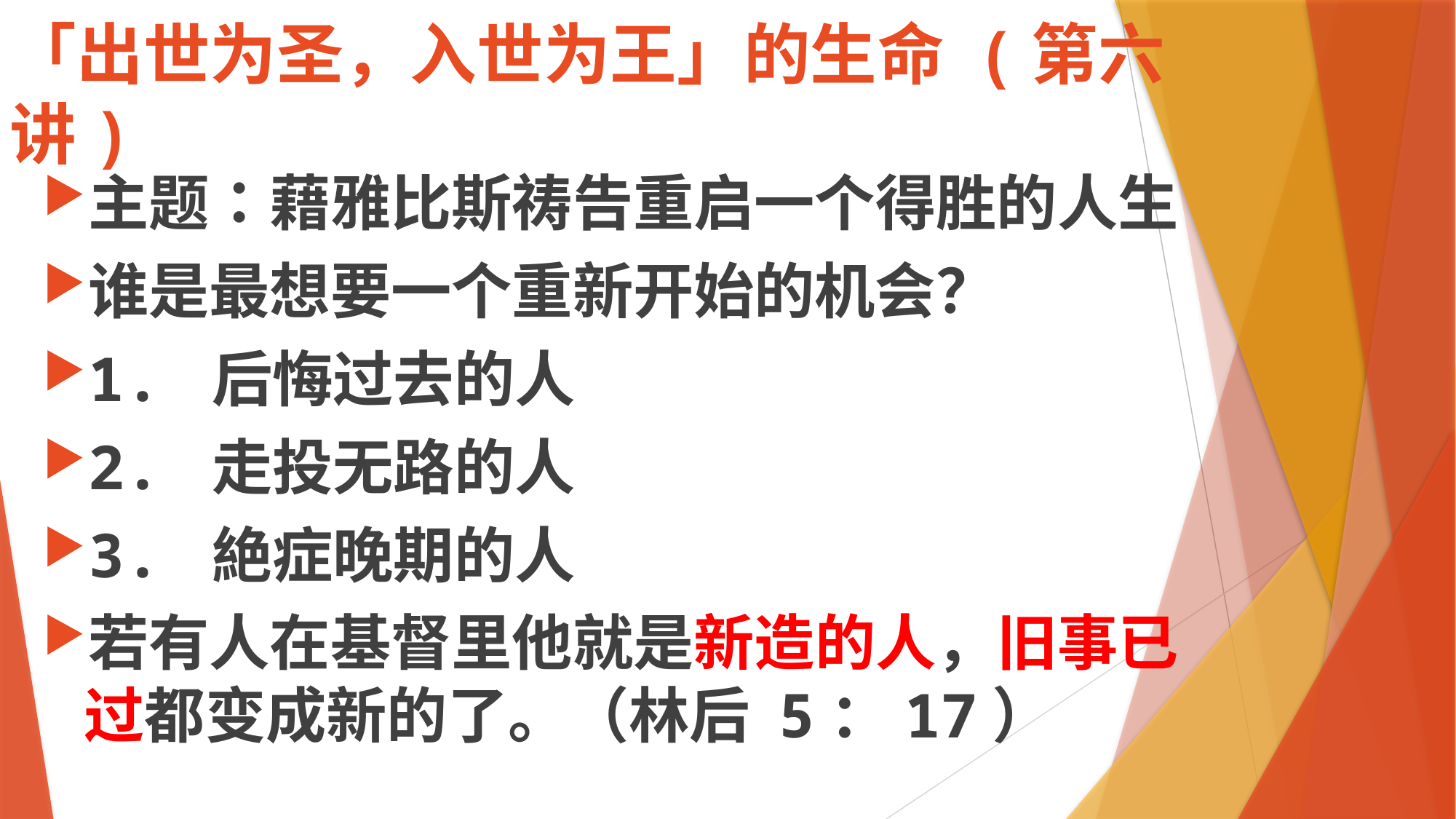

# 「出世为圣，入世为王」的生命 (第六讲)
主题：藉雅比斯祷告重启一个得胜的人生
谁是最想要一个重新开始的机会？
1. 后悔过去的人
2. 走投无路的人
3. 絶症晚期的人
若有人在基督里他就是新造的人，旧事已过都变成新的了。（林后 5：17）